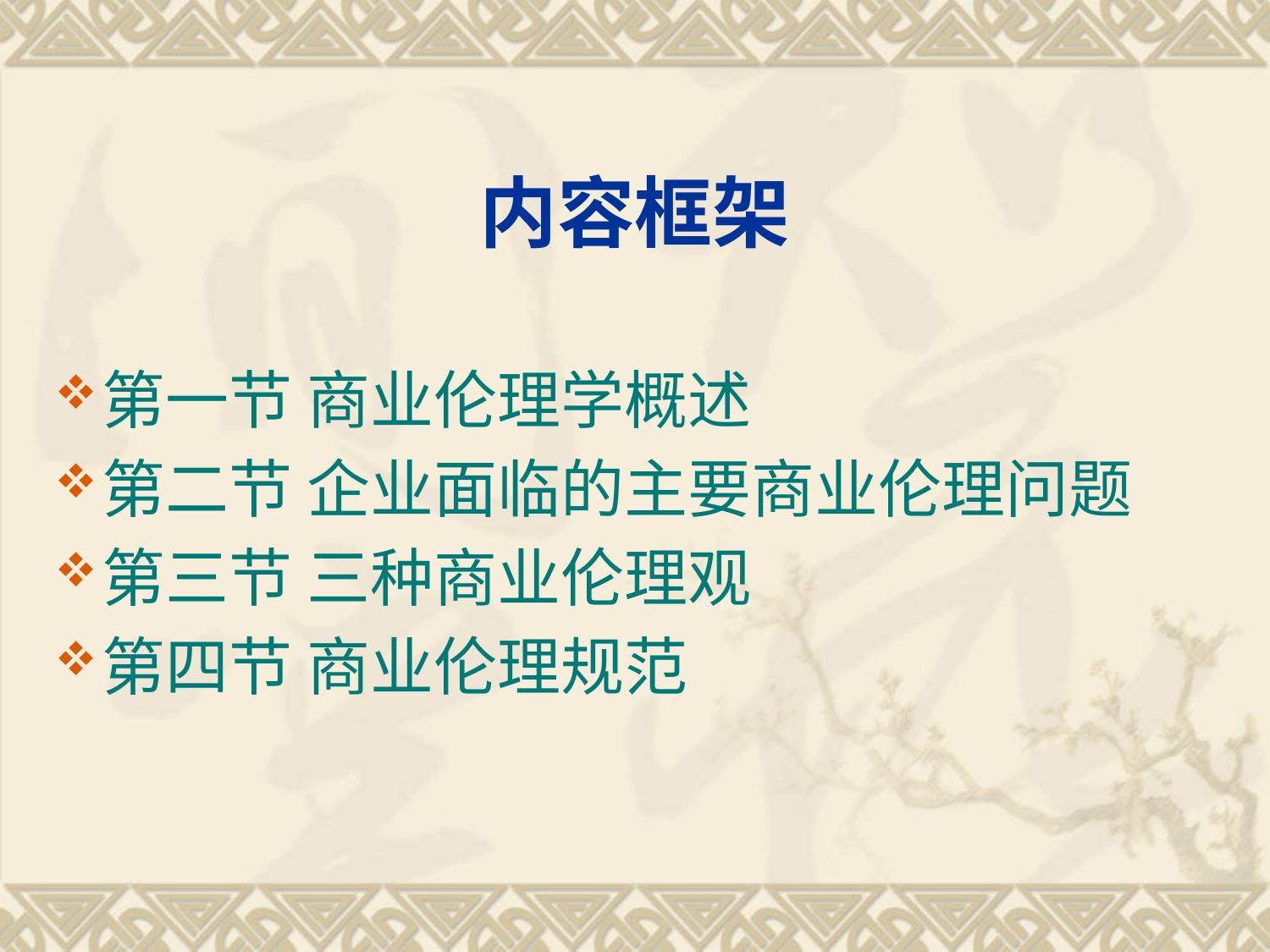

第一节 商业伦理学概述
第二节 企业面临的主要商业伦理问题
第三节 三种商业伦理观
第四节 商业伦理规范
内容框架